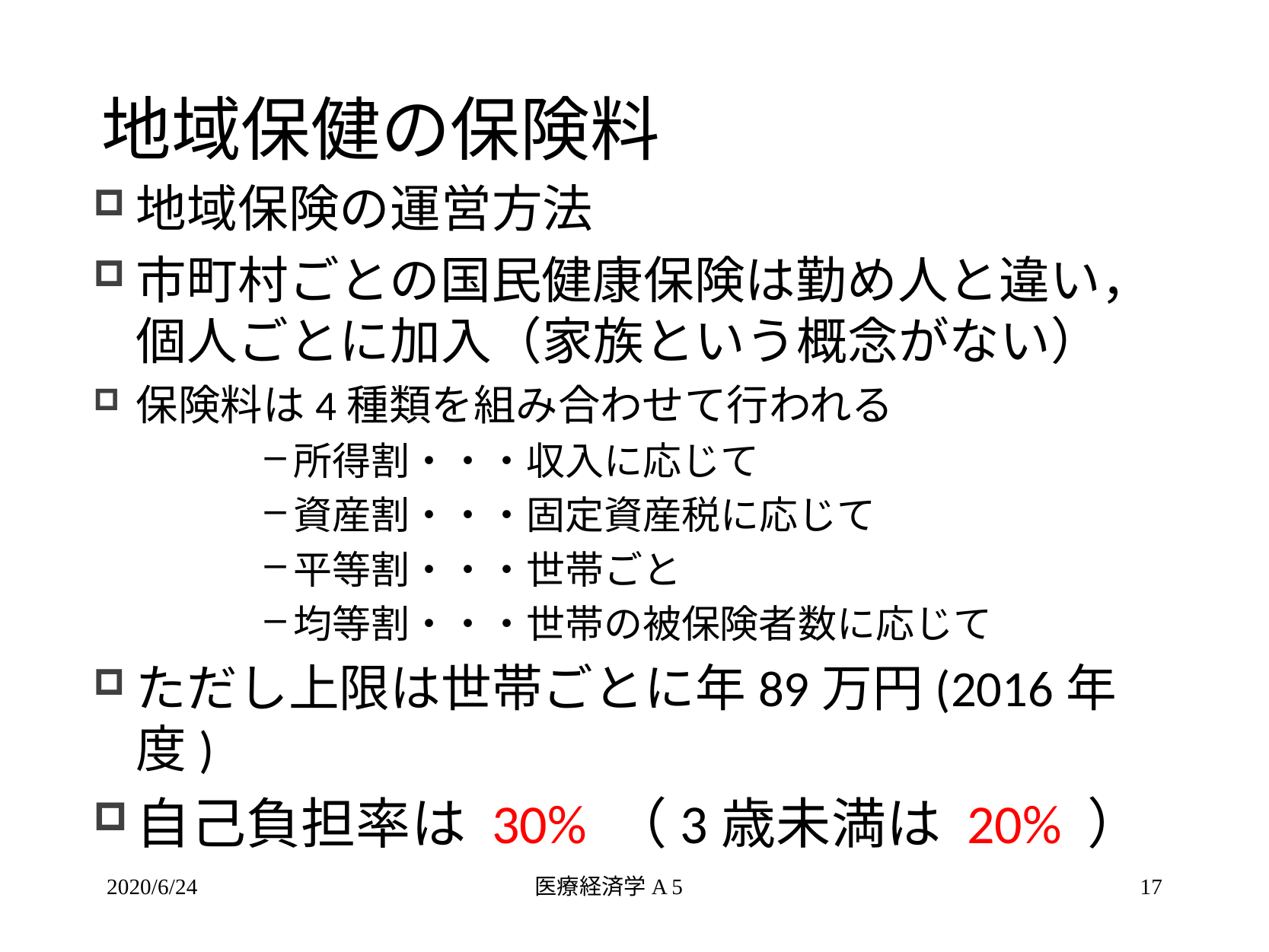

# 地域保健の保険料
地域保険の運営方法
市町村ごとの国民健康保険は勤め人と違い，個人ごとに加入（家族という概念がない）
保険料は4種類を組み合わせて行われる
所得割・・・収入に応じて
資産割・・・固定資産税に応じて
平等割・・・世帯ごと
均等割・・・世帯の被保険者数に応じて
ただし上限は世帯ごとに年89万円(2016年度)
自己負担率は 30% （3歳未満は 20% ）

2020/6/24
医療経済学A 5
17